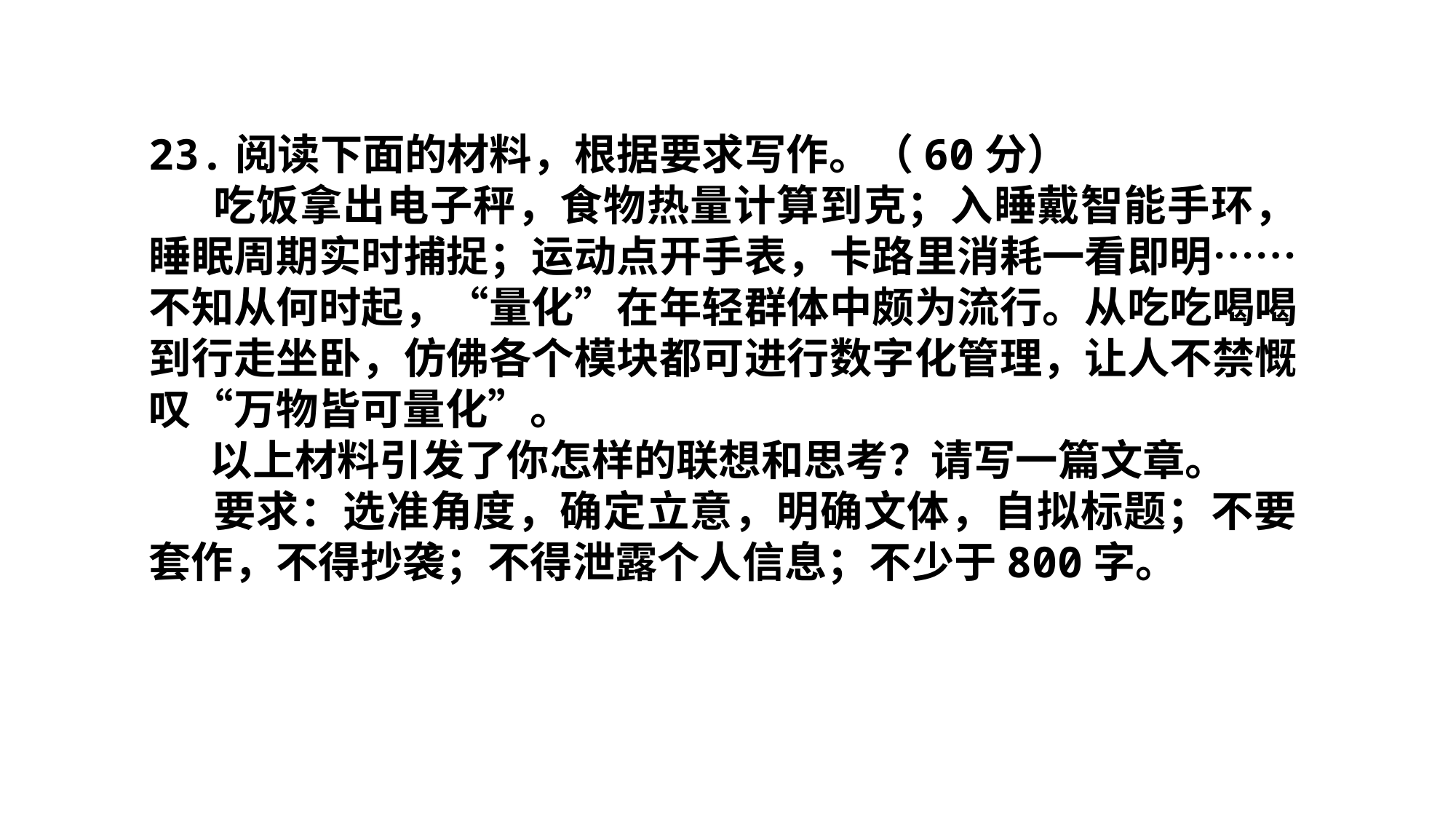

23.阅读下面的材料，根据要求写作。（60分）
  吃饭拿出电子秤，食物热量计算到克；入睡戴智能手环，睡眠周期实时捕捉；运动点开手表，卡路里消耗一看即明……不知从何时起，“量化”在年轻群体中颇为流行。从吃吃喝喝到行走坐卧，仿佛各个模块都可进行数字化管理，让人不禁慨叹“万物皆可量化”。
  以上材料引发了你怎样的联想和思考？请写一篇文章。
  要求：选准角度，确定立意，明确文体，自拟标题；不要套作，不得抄袭；不得泄露个人信息；不少于800字。